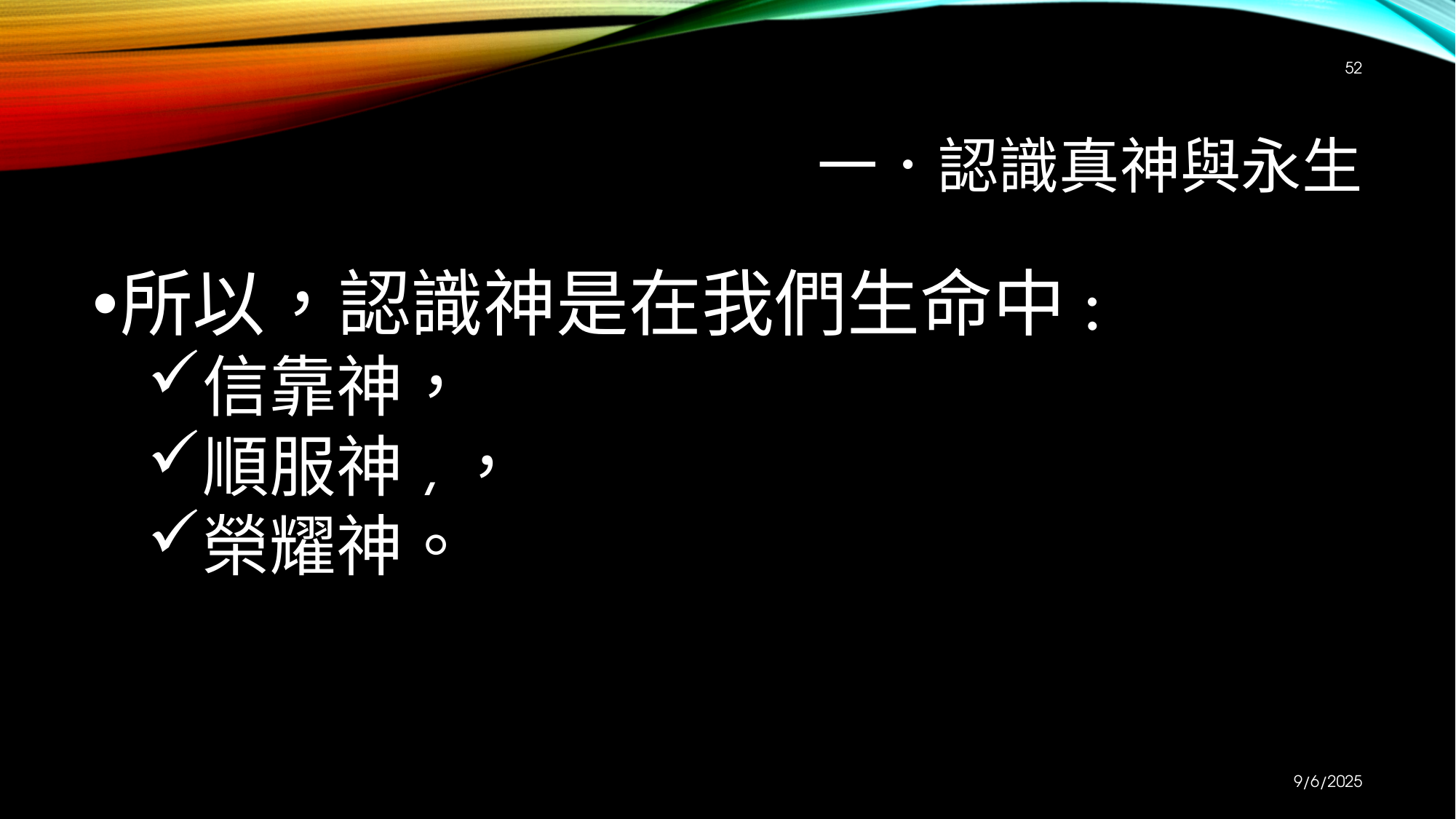

52
# 一．認識真神與永生
所以，認識神是在我們生命中:
信靠神，
順服神,，
榮耀神。

9/6/2025